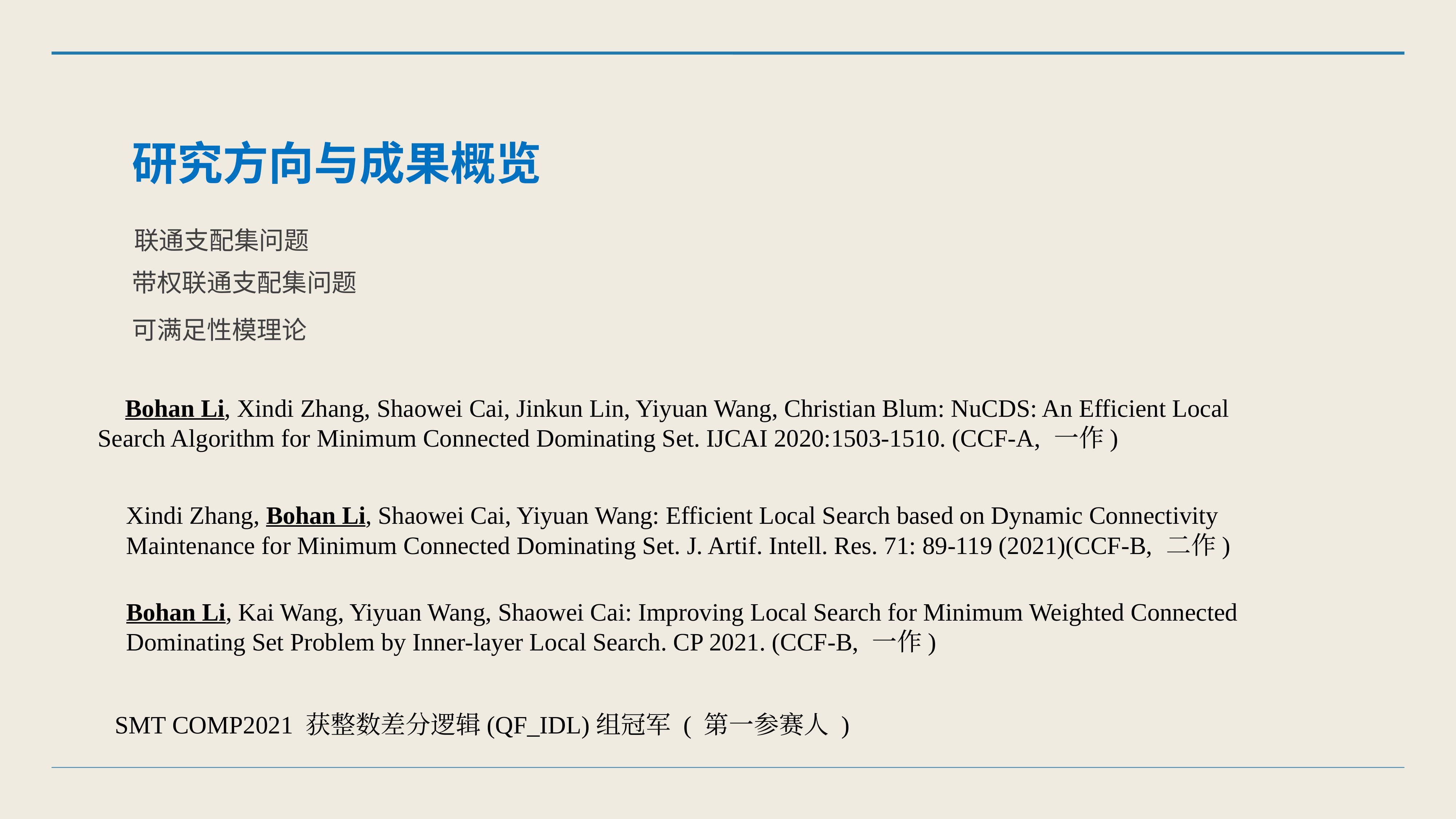

研究方向与成果概览
联通支配集问题
带权联通支配集问题
可满足性模理论
Bohan Li, Xindi Zhang, Shaowei Cai, Jinkun Lin, Yiyuan Wang, Christian Blum: NuCDS: An Efficient Local Search Algorithm for Minimum Connected Dominating Set. IJCAI 2020:1503-1510. (CCF-A, 一作)
Xindi Zhang, Bohan Li, Shaowei Cai, Yiyuan Wang: Efficient Local Search based on Dynamic Connectivity Maintenance for Minimum Connected Dominating Set. J. Artif. Intell. Res. 71: 89-119 (2021)(CCF-B, 二作)
Bohan Li, Kai Wang, Yiyuan Wang, Shaowei Cai: Improving Local Search for Minimum Weighted Connected Dominating Set Problem by Inner-layer Local Search. CP 2021. (CCF-B, 一作)
SMT COMP2021 获整数差分逻辑(QF_IDL)组冠军 ( 第一参赛人 )